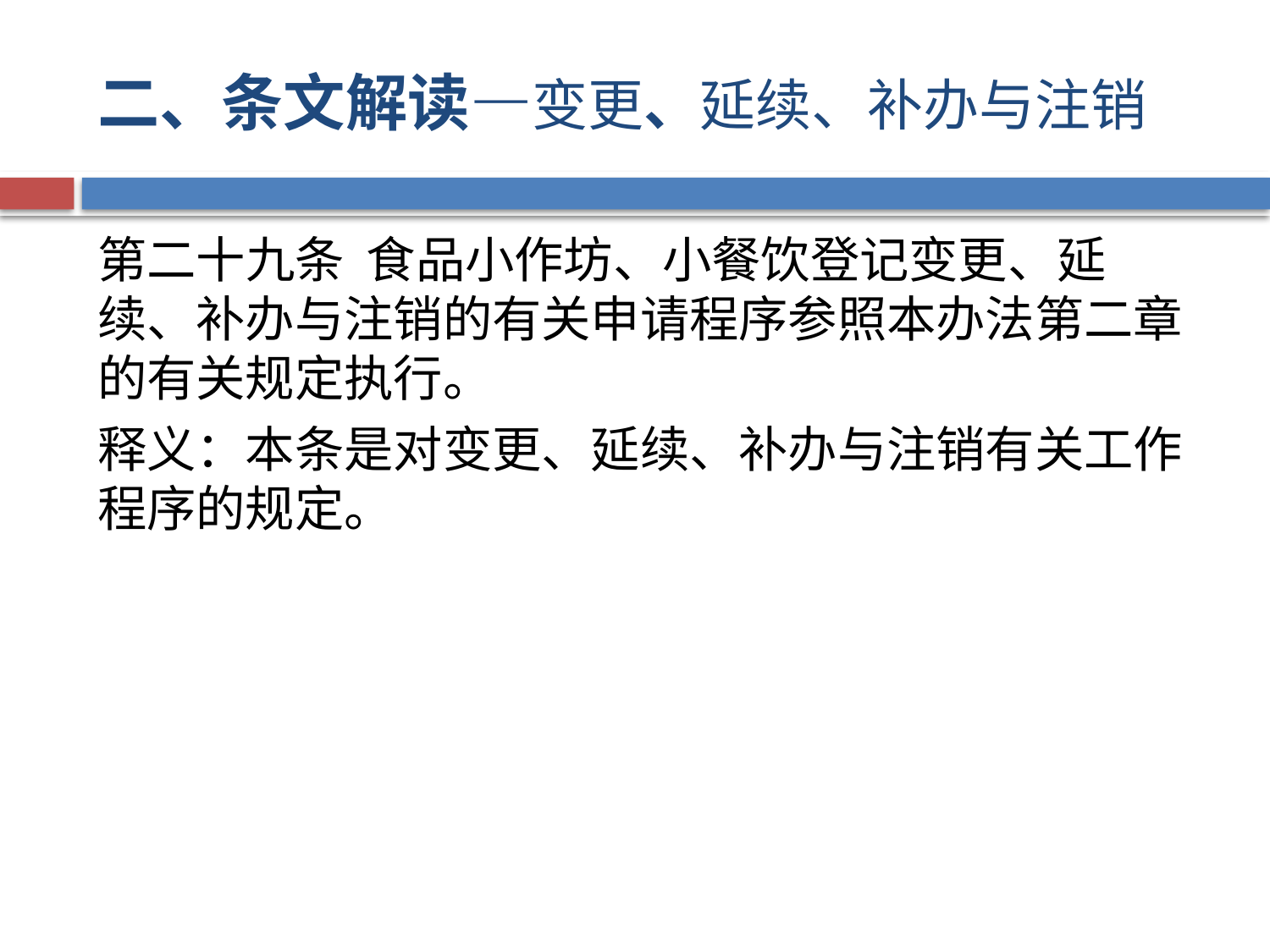

# 二、条文解读—变更、延续、补办与注销
第二十九条  食品小作坊、小餐饮登记变更、延续、补办与注销的有关申请程序参照本办法第二章的有关规定执行。
释义：本条是对变更、延续、补办与注销有关工作程序的规定。